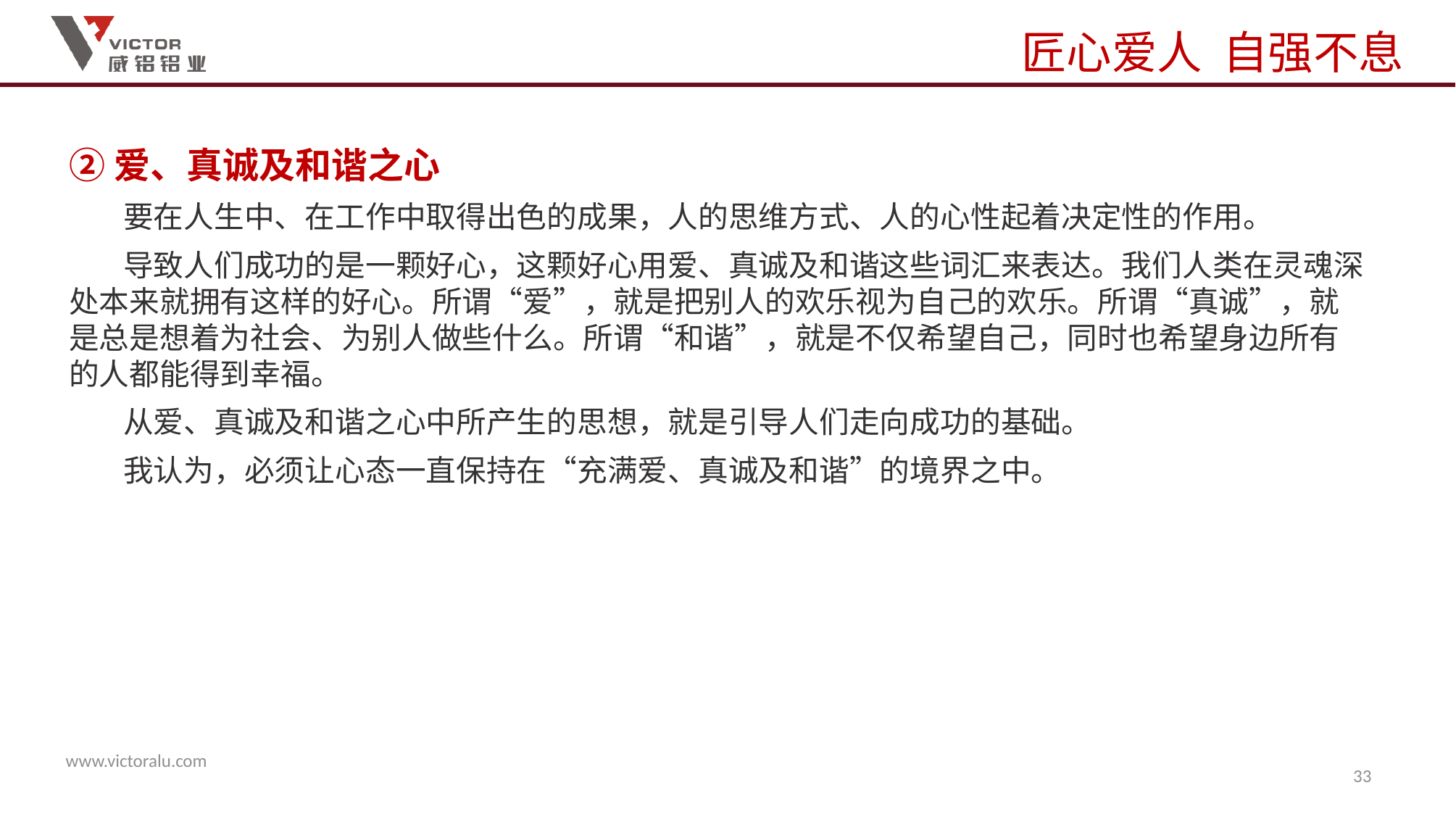

②爱、真诚及和谐之心
要在人生中、在工作中取得出色的成果，人的思维方式、人的心性起着决定性的作用。
导致人们成功的是一颗好心，这颗好心用爱、真诚及和谐这些词汇来表达。我们人类在灵魂深处本来就拥有这样的好心。所谓“爱”，就是把别人的欢乐视为自己的欢乐。所谓“真诚”，就是总是想着为社会、为别人做些什么。所谓“和谐”，就是不仅希望自己，同时也希望身边所有的人都能得到幸福。
从爱、真诚及和谐之心中所产生的思想，就是引导人们走向成功的基础。
我认为，必须让心态一直保持在“充满爱、真诚及和谐”的境界之中。

33